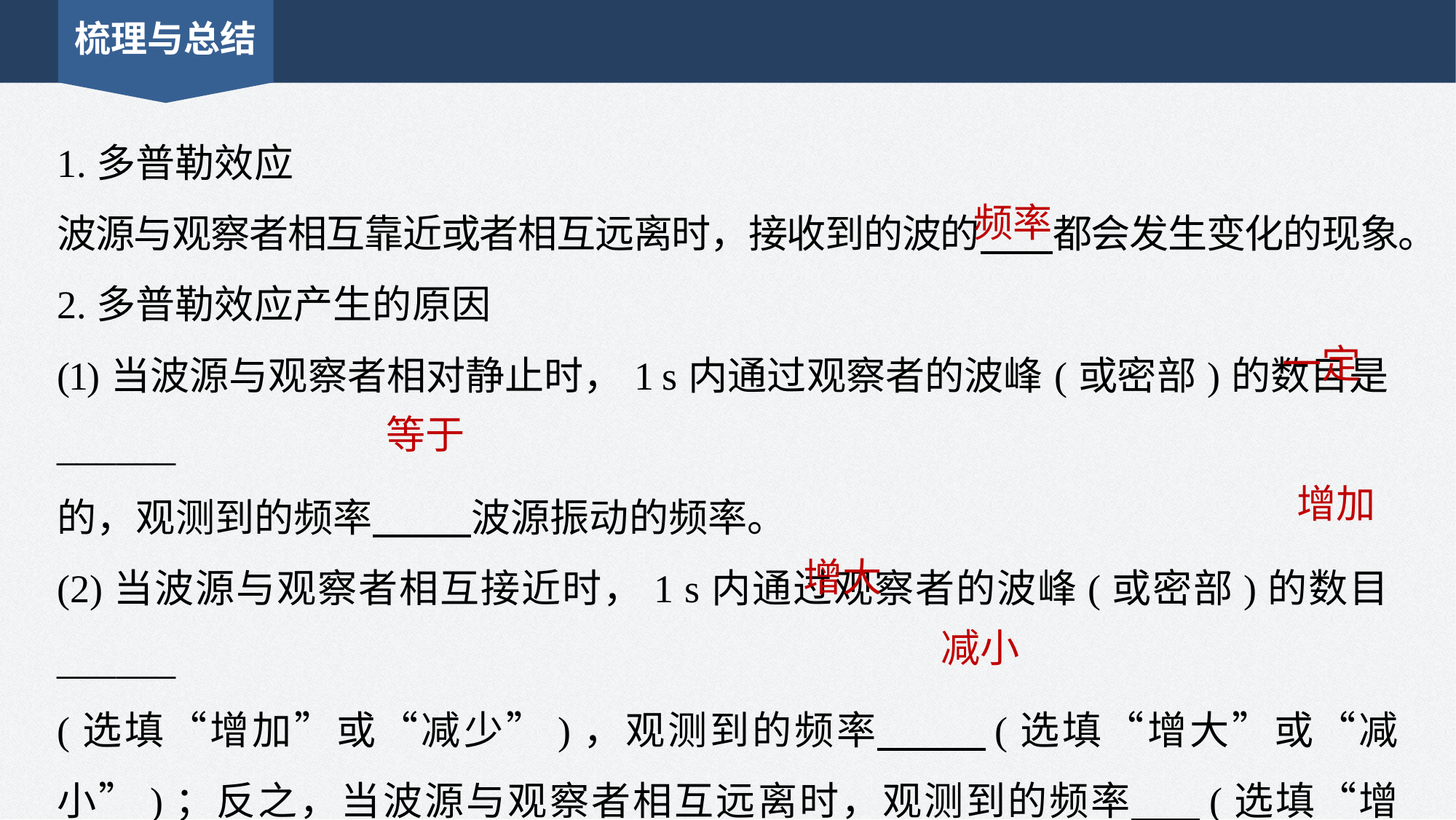

梳理与总结
1.多普勒效应
波源与观察者相互靠近或者相互远离时，接收到的波的         都会发生变化的现象。
2.多普勒效应产生的原因
(1)当波源与观察者相对静止时，1 s内通过观察者的波峰(或密部)的数目是______
的，观测到的频率           波源振动的频率。
(2)当波源与观察者相互接近时，1 s内通过观察者的波峰(或密部)的数目______
(选填“增加”或“减少”)，观测到的频率         (选填“增大”或“减小”)；反之，当波源与观察者相互远离时，观测到的频率      (选填“增大”或“减小”)。
频率
一定
等于
增加
增大
减小